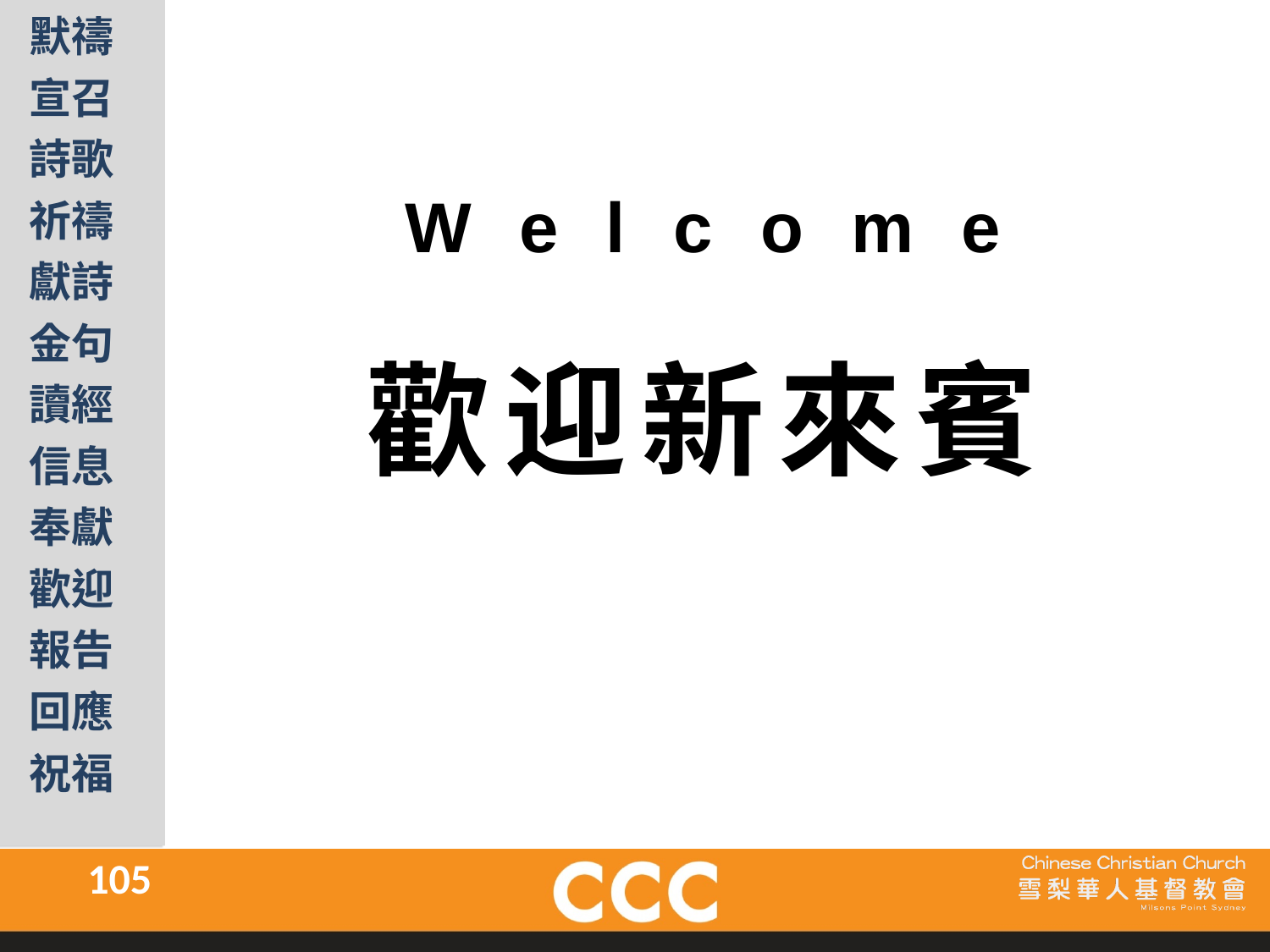

W e l c o m e
歡迎新來賓
105